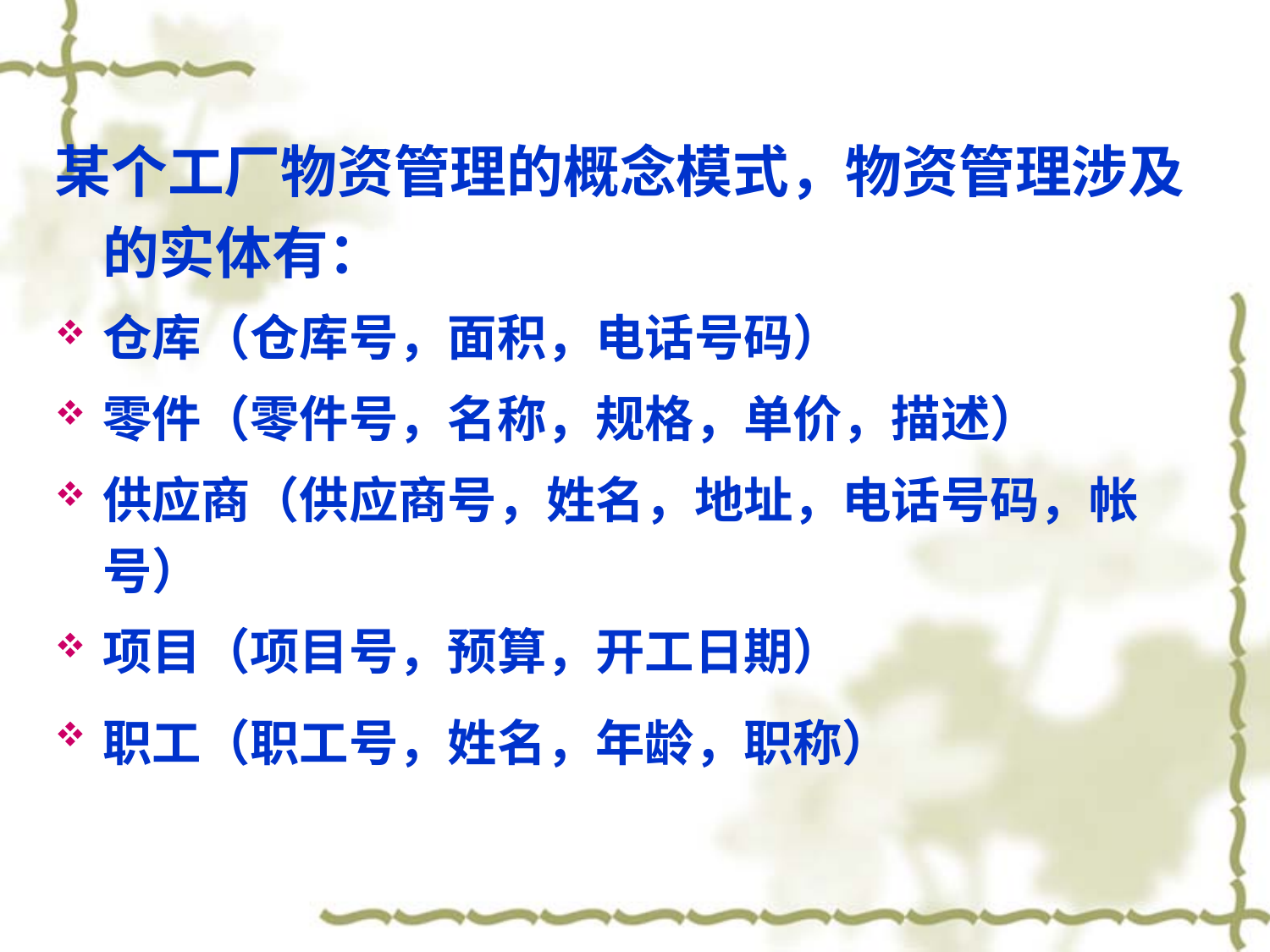

某个工厂物资管理的概念模式，物资管理涉及的实体有：
仓库（仓库号，面积，电话号码）
零件（零件号，名称，规格，单价，描述）
供应商（供应商号，姓名，地址，电话号码，帐号）
项目（项目号，预算，开工日期）
职工（职工号，姓名，年龄，职称）